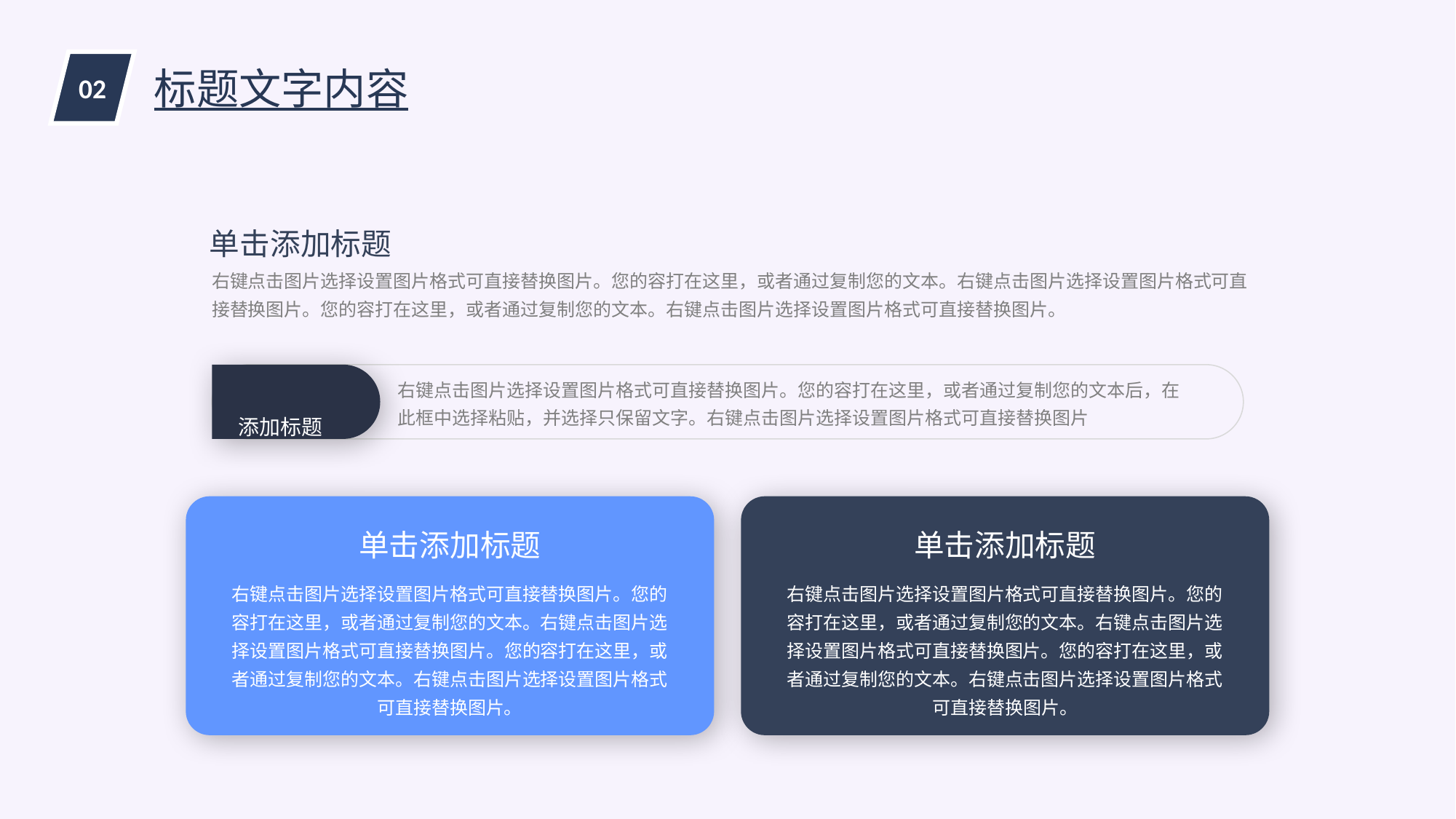

02
标题文字内容
单击添加标题
右键点击图片选择设置图片格式可直接替换图片。您的容打在这里，或者通过复制您的文本。右键点击图片选择设置图片格式可直接替换图片。您的容打在这里，或者通过复制您的文本。右键点击图片选择设置图片格式可直接替换图片。

右键点击图片选择设置图片格式可直接替换图片。您的容打在这里，或者通过复制您的文本后，在此框中选择粘贴，并选择只保留文字。右键点击图片选择设置图片格式可直接替换图片
添加标题

单击添加标题
右键点击图片选择设置图片格式可直接替换图片。您的容打在这里，或者通过复制您的文本。右键点击图片选择设置图片格式可直接替换图片。您的容打在这里，或者通过复制您的文本。右键点击图片选择设置图片格式可直接替换图片。

单击添加标题
右键点击图片选择设置图片格式可直接替换图片。您的容打在这里，或者通过复制您的文本。右键点击图片选择设置图片格式可直接替换图片。您的容打在这里，或者通过复制您的文本。右键点击图片选择设置图片格式可直接替换图片。